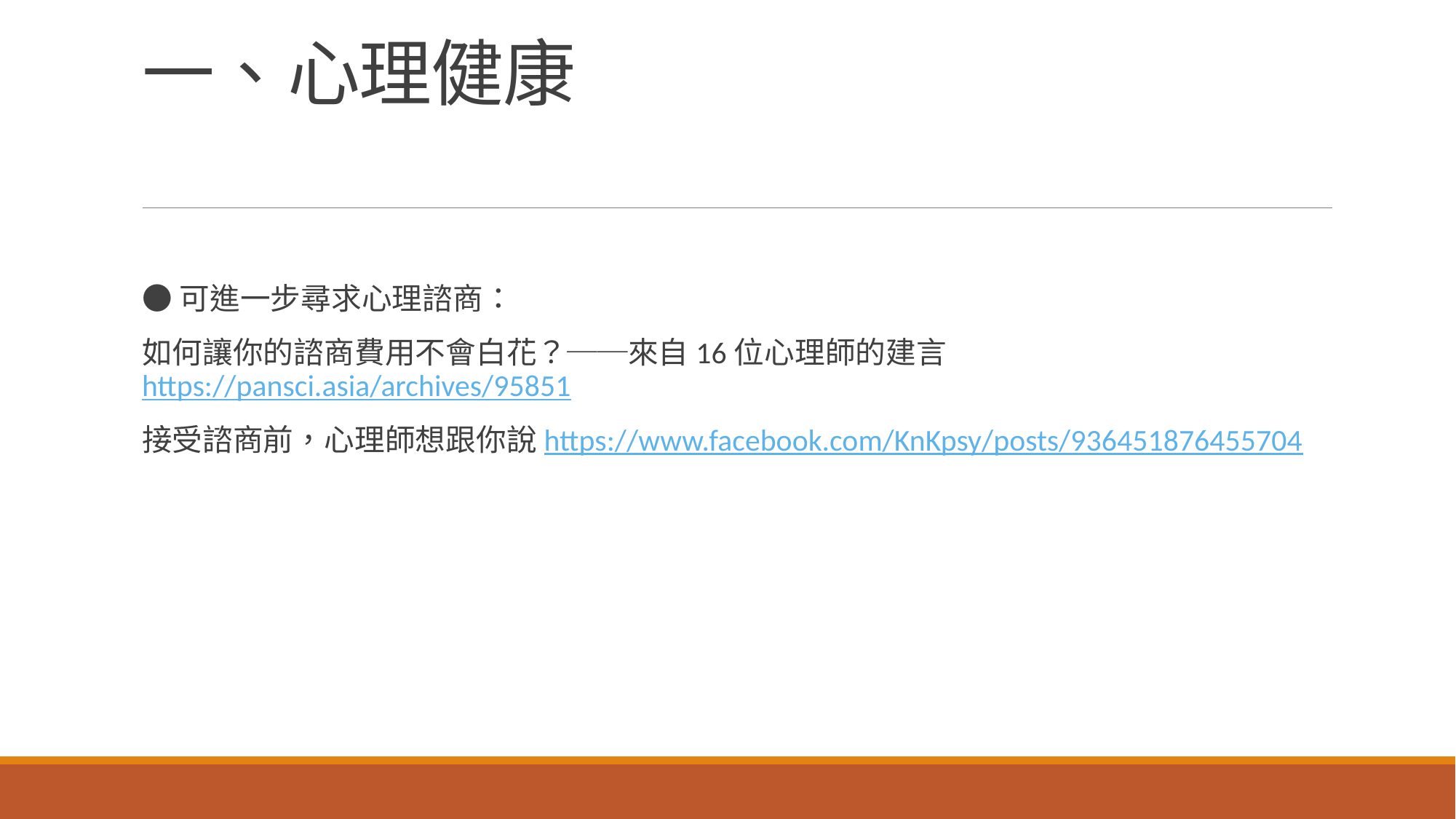

# 一、心理健康

●可進一步尋求心理諮商：
如何讓你的諮商費用不會白花？──來自16位心理師的建言https://pansci.asia/archives/95851
接受諮商前，心理師想跟你說https://www.facebook.com/KnKpsy/posts/936451876455704